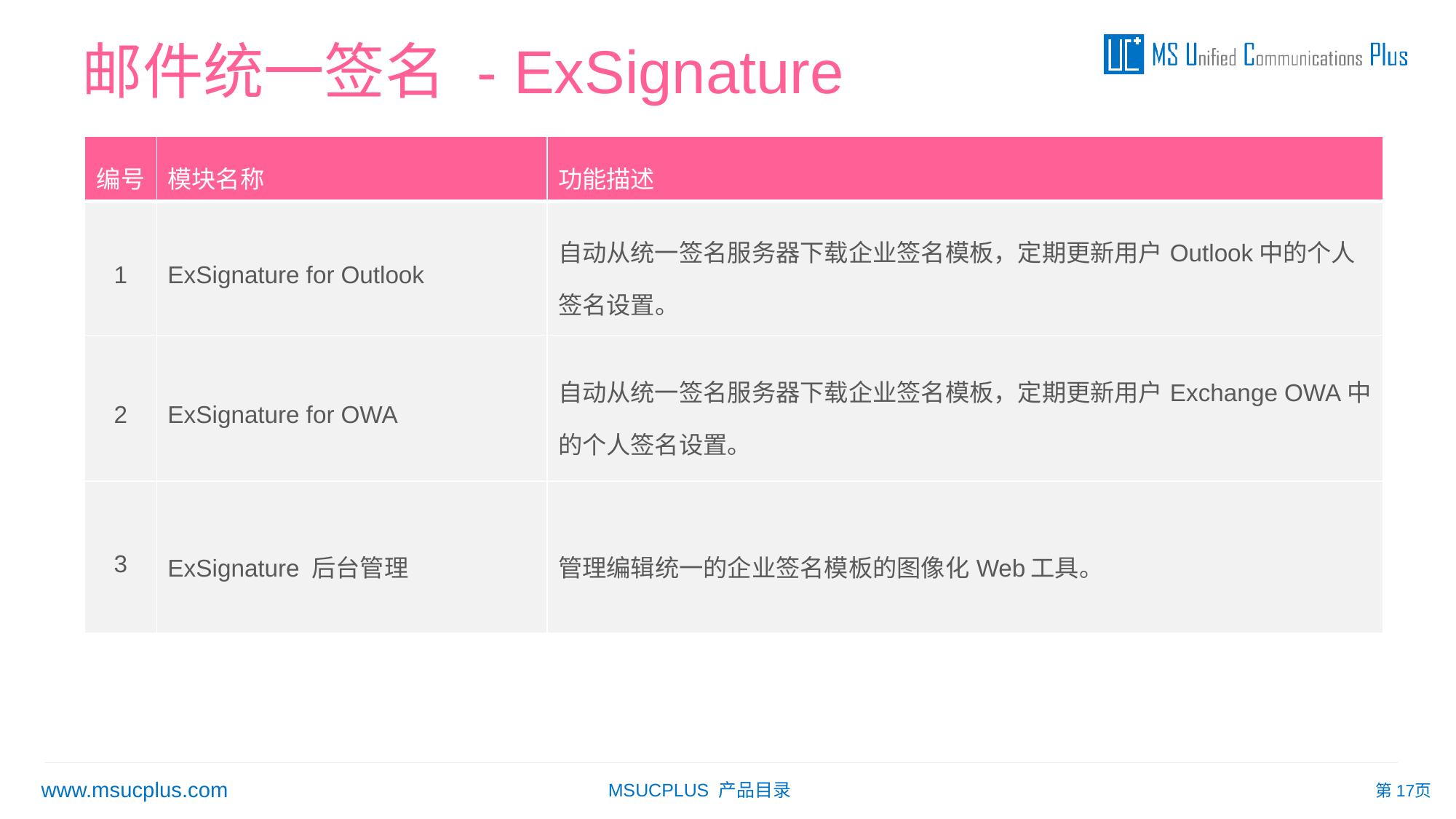

邮件统一签名 - ExSignature
| 编号 | 模块名称 | 功能描述 |
| --- | --- | --- |
| 1 | ExSignature for Outlook | 自动从统一签名服务器下载企业签名模板，定期更新用户Outlook中的个人签名设置。 |
| 2 | ExSignature for OWA | 自动从统一签名服务器下载企业签名模板，定期更新用户Exchange OWA中的个人签名设置。 |
| 3 | ExSignature 后台管理 | 管理编辑统一的企业签名模板的图像化Web工具。 |